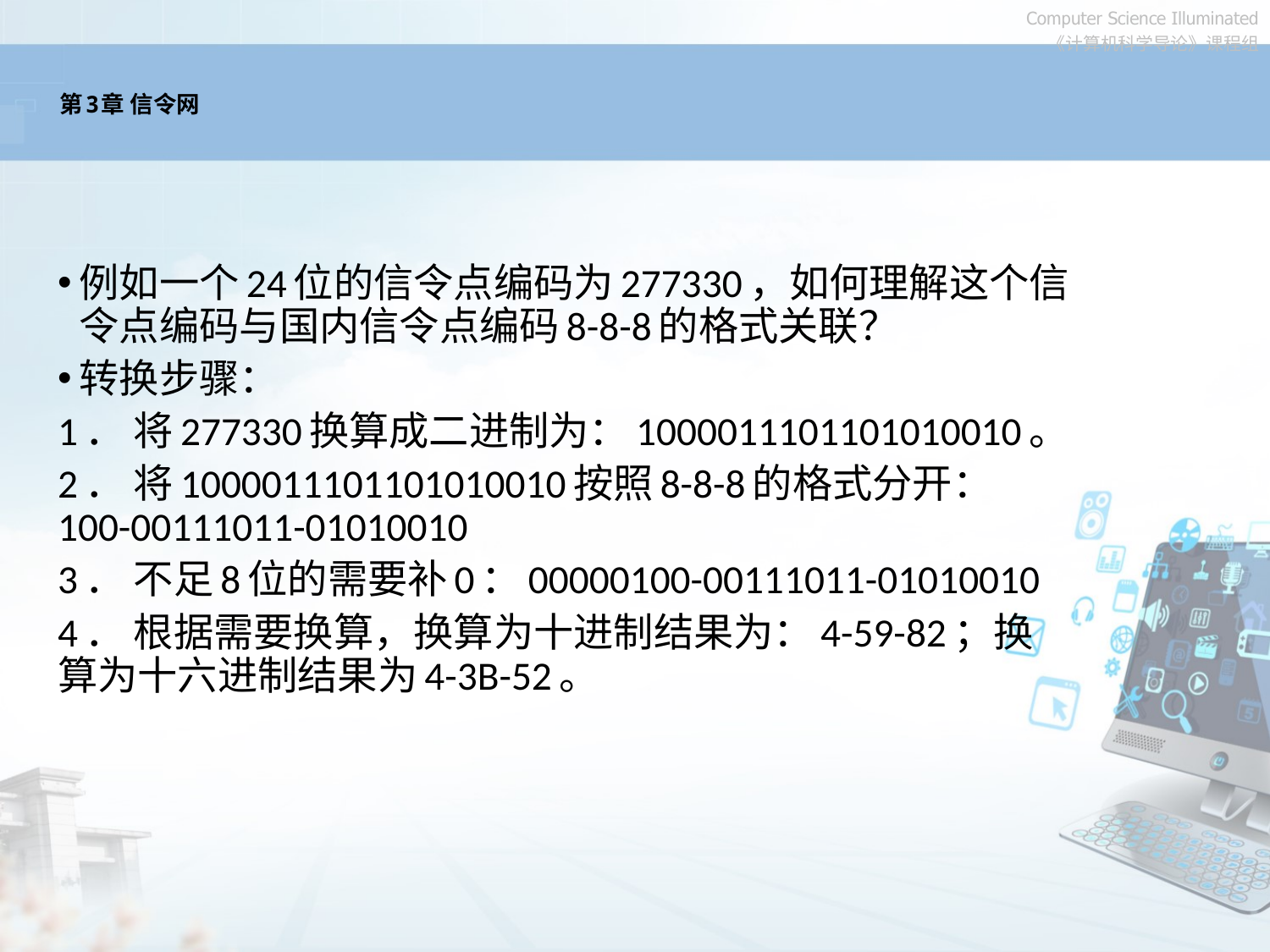

# 第3章 信令网
例如一个24位的信令点编码为277330，如何理解这个信令点编码与国内信令点编码8-8-8的格式关联？
转换步骤：
1． 将277330换算成二进制为：1000011101101010010。
2． 将1000011101101010010按照8-8-8的格式分开：100-00111011-01010010
3． 不足8位的需要补0：00000100-00111011-01010010
4． 根据需要换算，换算为十进制结果为：4-59-82；换算为十六进制结果为4-3B-52。